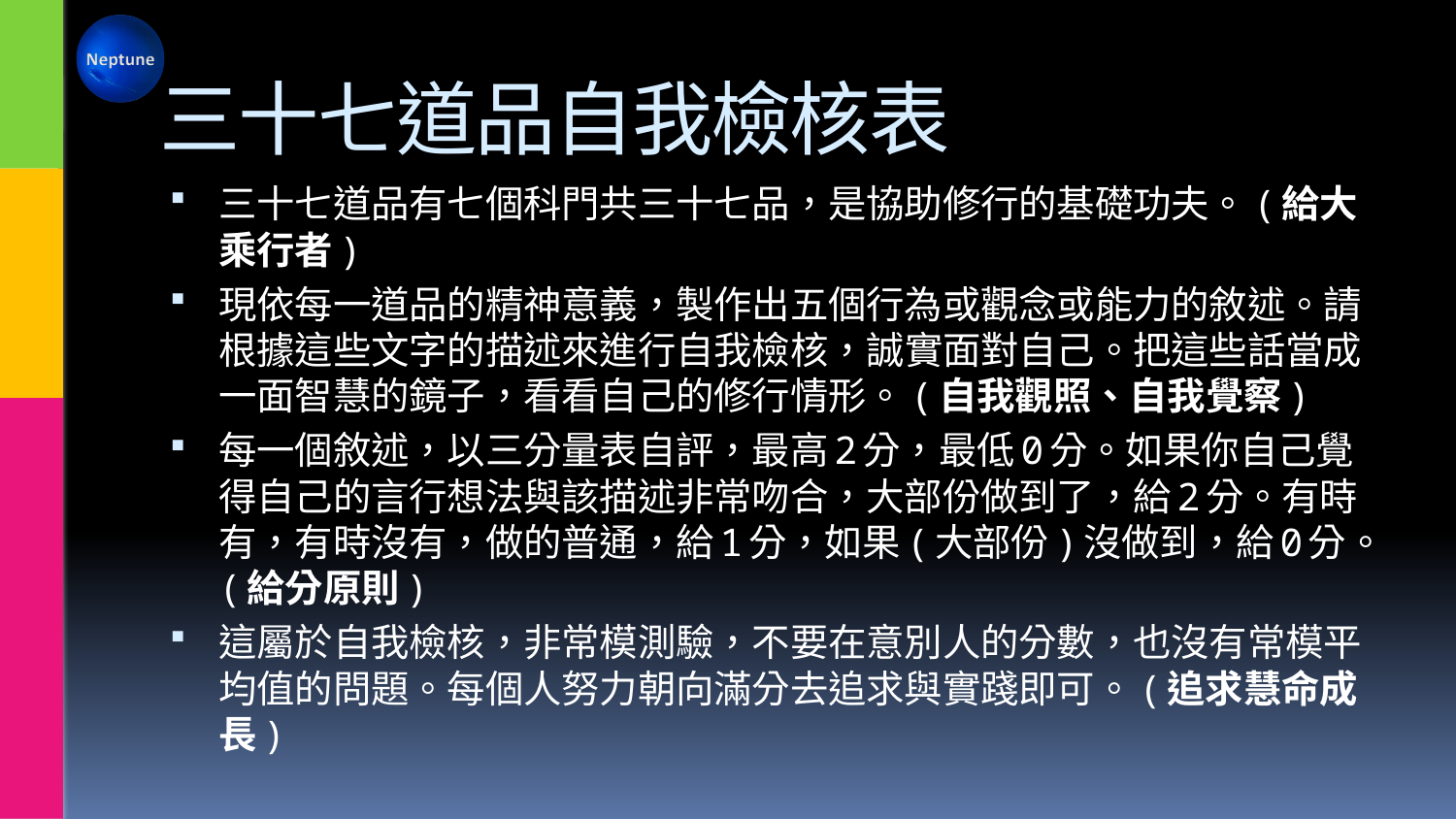

# 三十七道品自我檢核表
三十七道品有七個科門共三十七品，是協助修行的基礎功夫。(給大乘行者)
現依每一道品的精神意義，製作出五個行為或觀念或能力的敘述。請根據這些文字的描述來進行自我檢核，誠實面對自己。把這些話當成一面智慧的鏡子，看看自己的修行情形。(自我觀照、自我覺察)
每一個敘述，以三分量表自評，最高2分，最低0分。如果你自己覺得自己的言行想法與該描述非常吻合，大部份做到了，給2分。有時有，有時沒有，做的普通，給1分，如果(大部份)沒做到，給0分。(給分原則)
這屬於自我檢核，非常模測驗，不要在意別人的分數，也沒有常模平均值的問題。每個人努力朝向滿分去追求與實踐即可。(追求慧命成長)